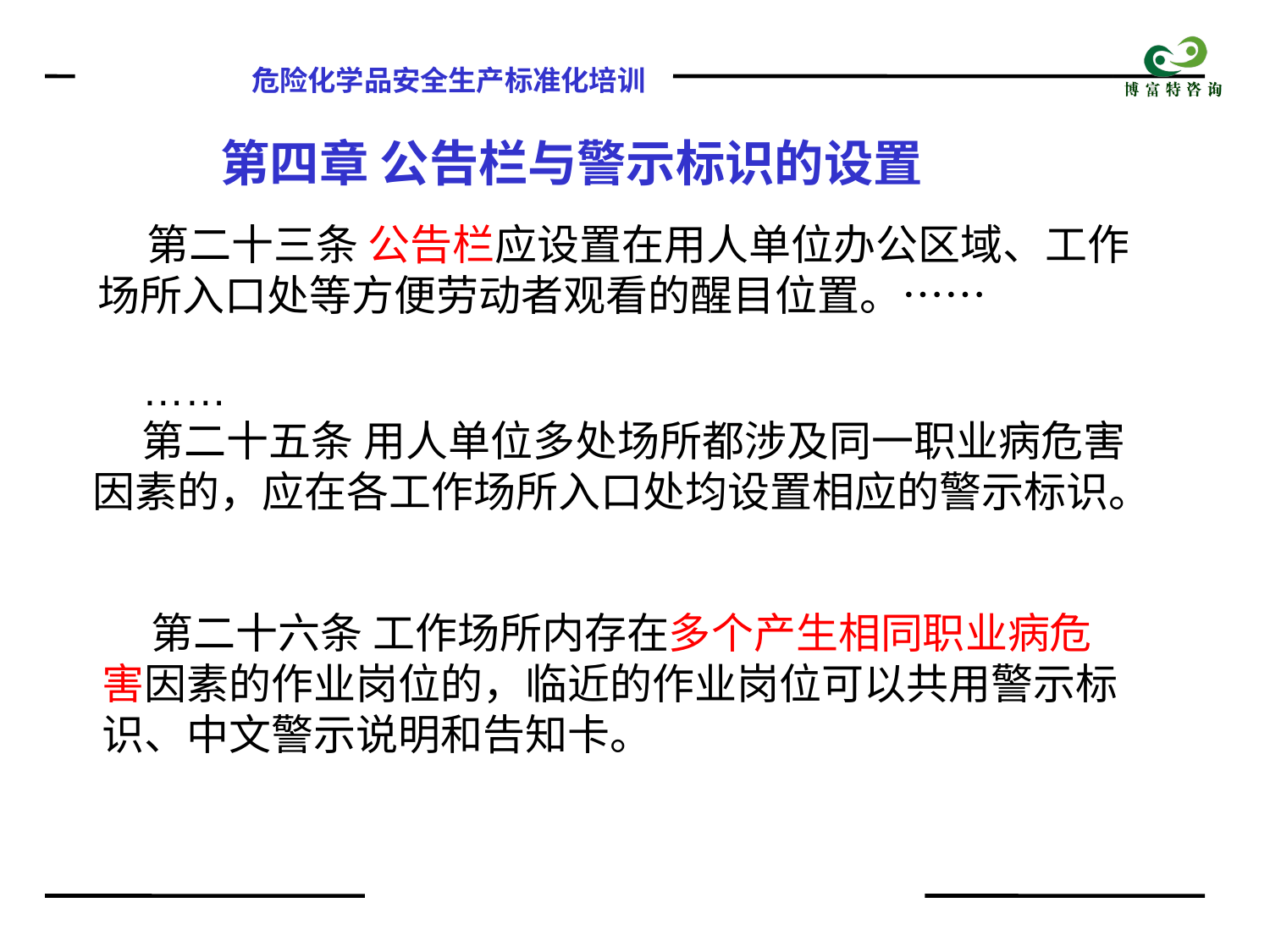

第四章 公告栏与警示标识的设置
第二十三条 公告栏应设置在用人单位办公区域、工作场所入口处等方便劳动者观看的醒目位置。……
……
第二十五条 用人单位多处场所都涉及同一职业病危害因素的，应在各工作场所入口处均设置相应的警示标识。
第二十六条 工作场所内存在多个产生相同职业病危害因素的作业岗位的，临近的作业岗位可以共用警示标识、中文警示说明和告知卡。